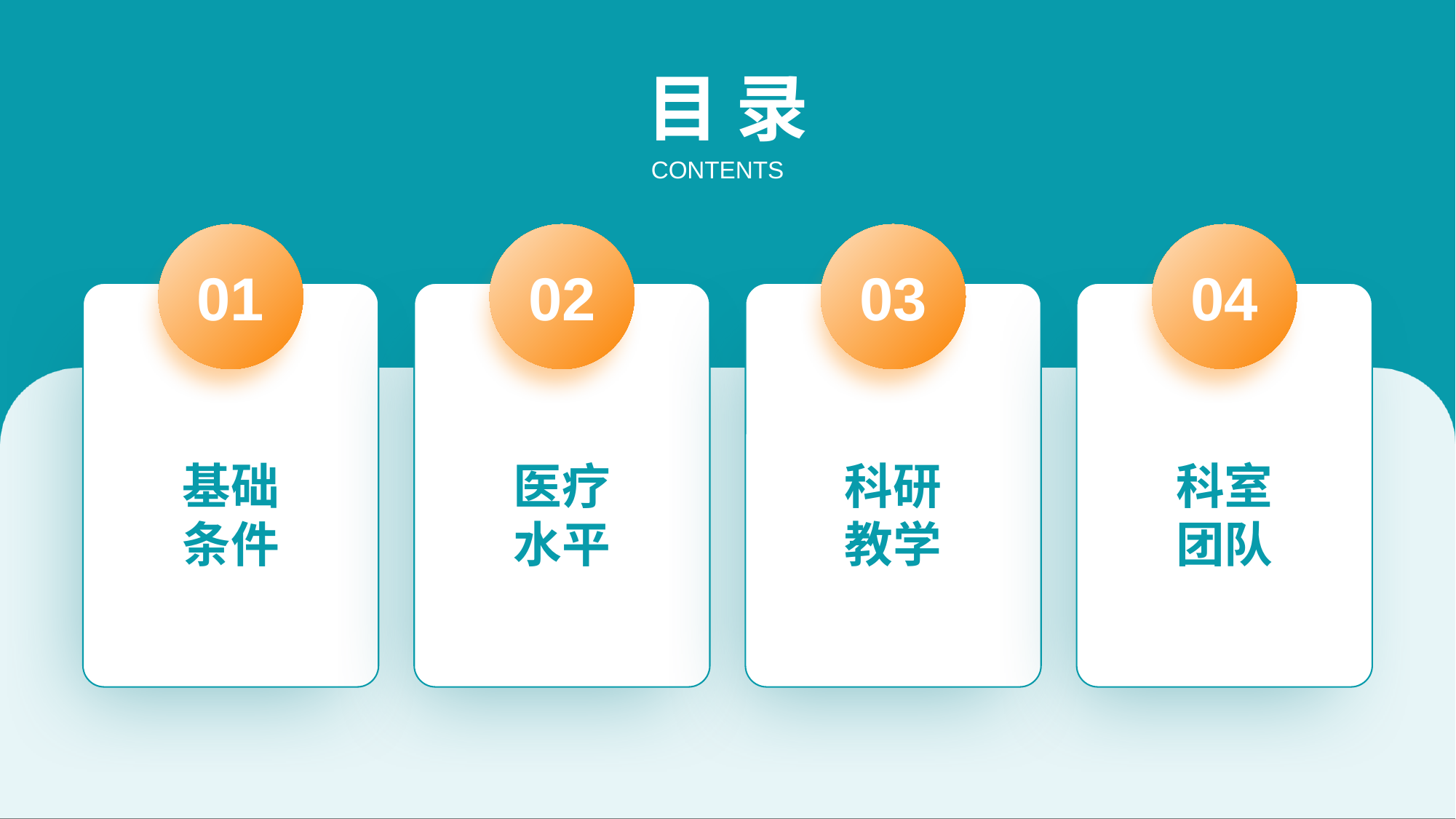

目 录
CONTENTS
01
02
03
04

基础
条件
医疗
水平
科研
教学
科室
团队